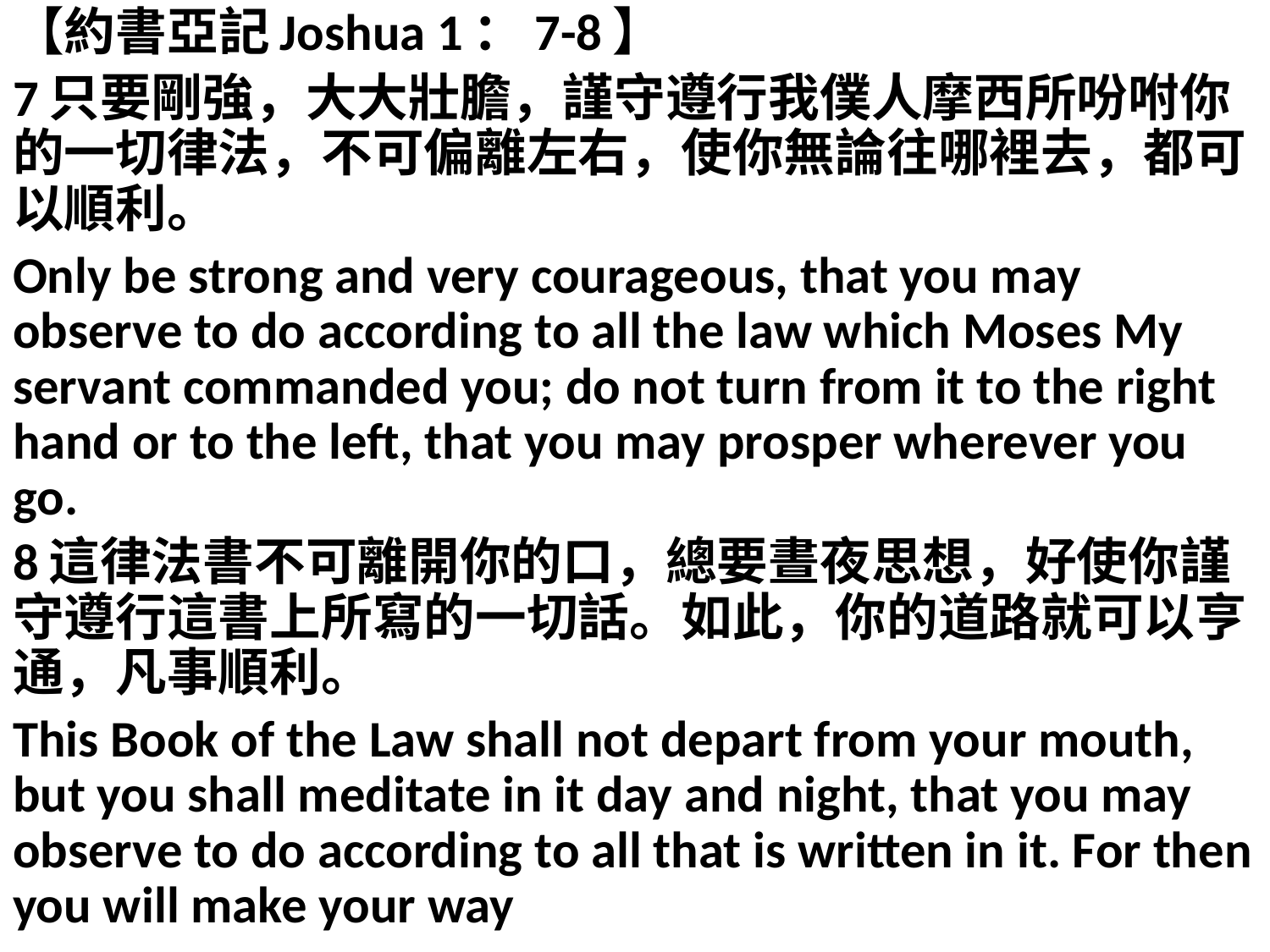

【約書亞記Joshua 1：7-8】
7只要剛強，大大壯膽，謹守遵行我僕人摩西所吩咐你的一切律法，不可偏離左右，使你無論往哪裡去，都可以順利。
Only be strong and very courageous, that you may observe to do according to all the law which Moses My servant commanded you; do not turn from it to the right hand or to the left, that you may prosper wherever you go.
8這律法書不可離開你的口，總要晝夜思想，好使你謹守遵行這書上所寫的一切話。如此，你的道路就可以亨通，凡事順利。
This Book of the Law shall not depart from your mouth, but you shall meditate in it day and night, that you may observe to do according to all that is written in it. For then you will make your way